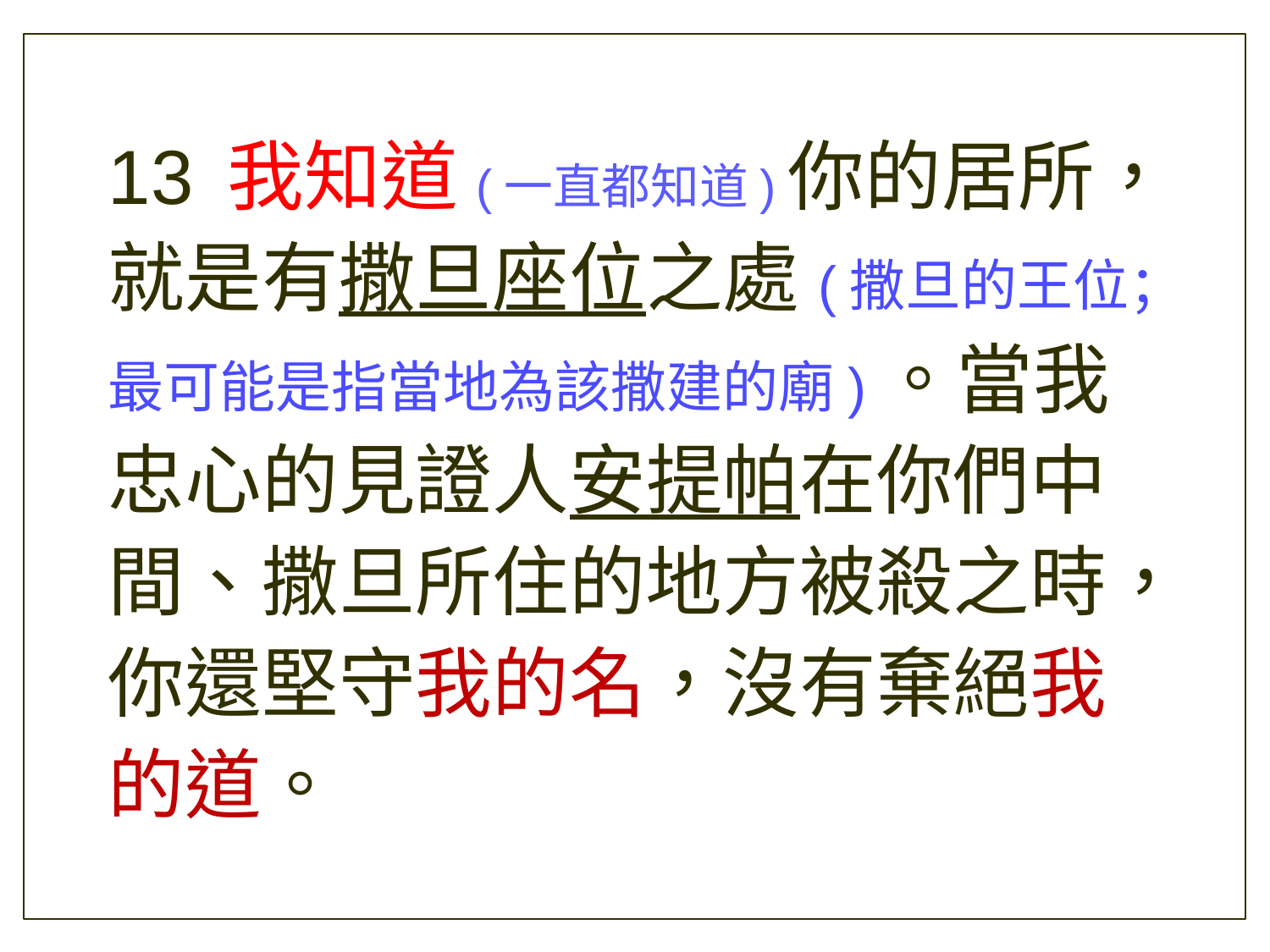

13 我知道(一直都知道)你的居所，就是有撒旦座位之處(撒旦的王位；最可能是指當地為該撒建的廟)。當我忠心的見證人安提帕在你們中間、撒旦所住的地方被殺之時，你還堅守我的名，沒有棄絕我的道。